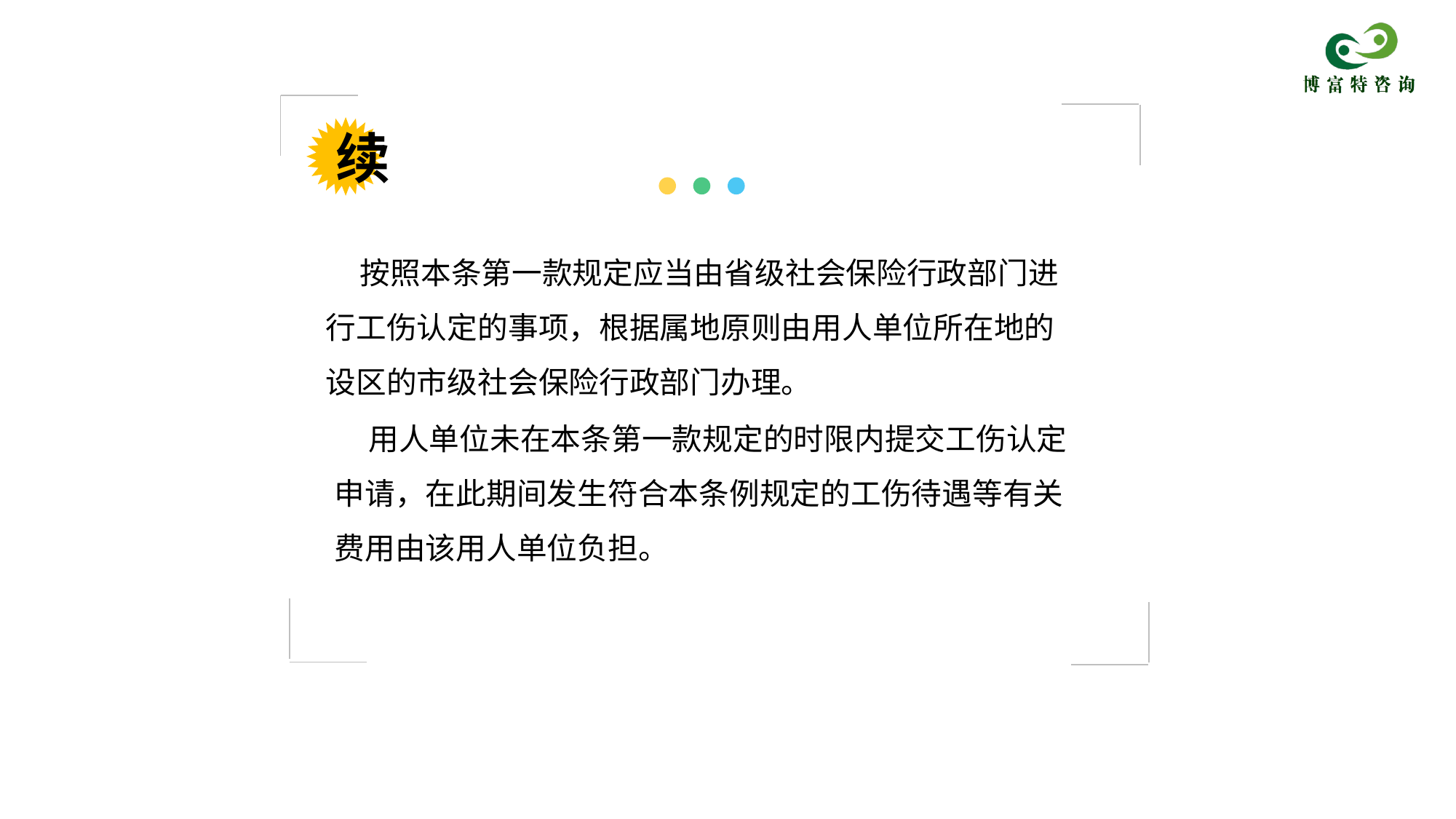

续

    按照本条第一款规定应当由省级社会保险行政部门进行工伤认定的事项，根据属地原则由用人单位所在地的设区的市级社会保险行政部门办理。
    用人单位未在本条第一款规定的时限内提交工伤认定申请，在此期间发生符合本条例规定的工伤待遇等有关费用由该用人单位负担。